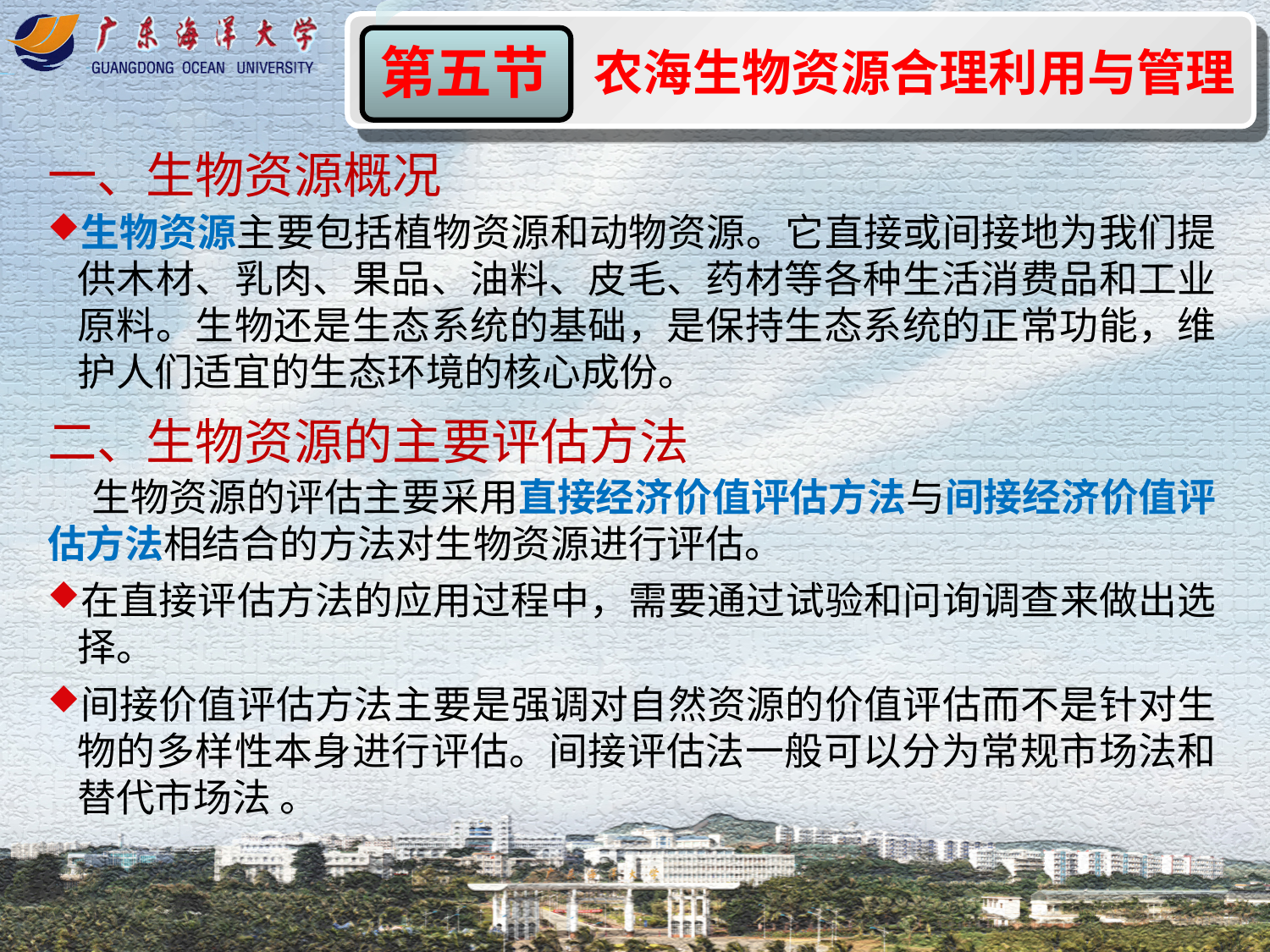

农海生物资源合理利用与管理

第五节
一、生物资源概况
生物资源主要包括植物资源和动物资源。它直接或间接地为我们提供木材、乳肉、果品、油料、皮毛、药材等各种生活消费品和工业原料。生物还是生态系统的基础，是保持生态系统的正常功能，维护人们适宜的生态环境的核心成份。
二、生物资源的主要评估方法
    生物资源的评估主要采用直接经济价值评估方法与间接经济价值评估方法相结合的方法对生物资源进行评估。
在直接评估方法的应用过程中，需要通过试验和问询调查来做出选择。
间接价值评估方法主要是强调对自然资源的价值评估而不是针对生物的多样性本身进行评估。间接评估法一般可以分为常规市场法和替代市场法 。